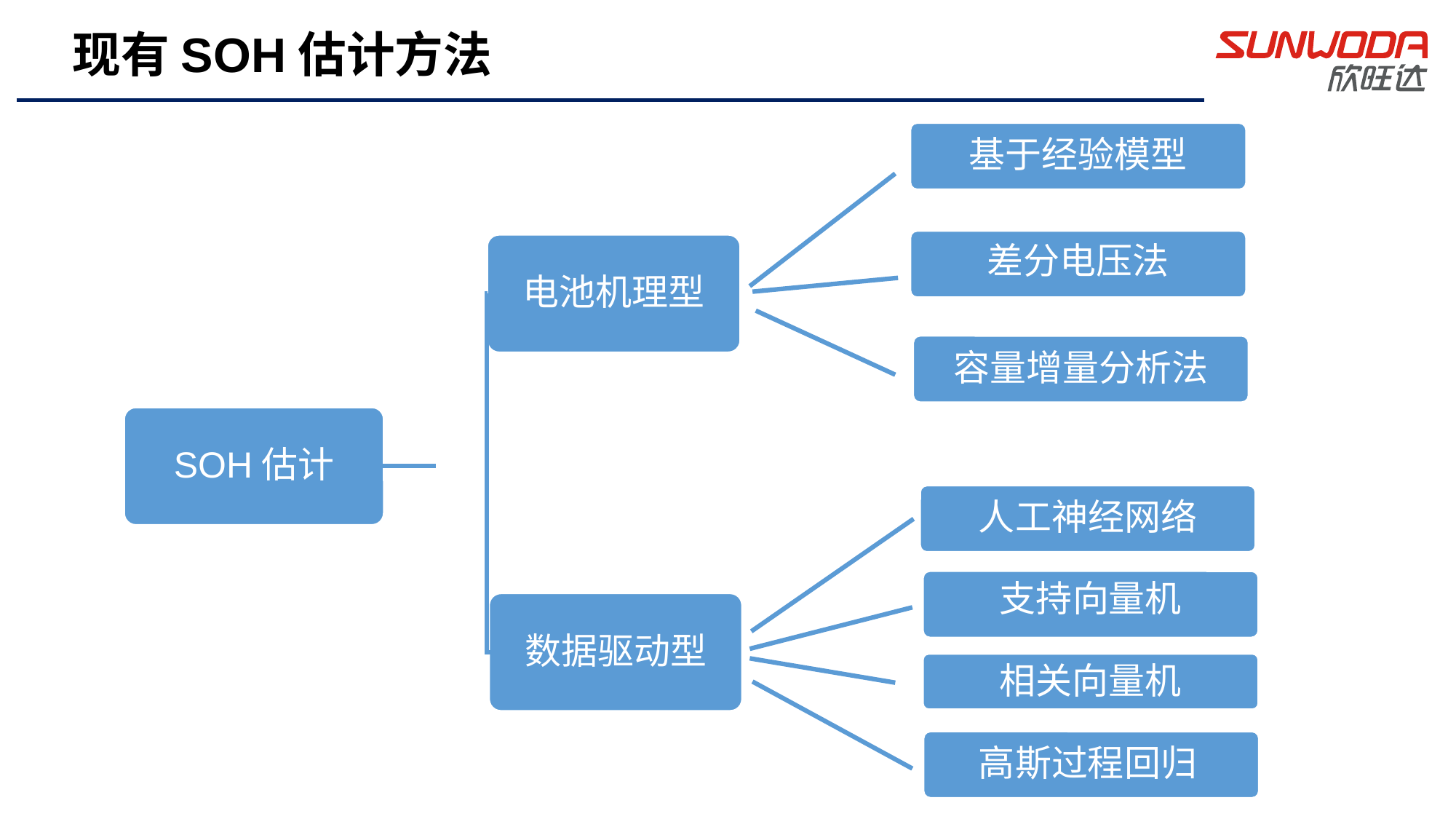

现有SOH估计方法

基于经验模型

差分电压法

电池机理型

容量增量分析法

SOH估计

人工神经网络

支持向量机

数据驱动型

相关向量机

高斯过程回归